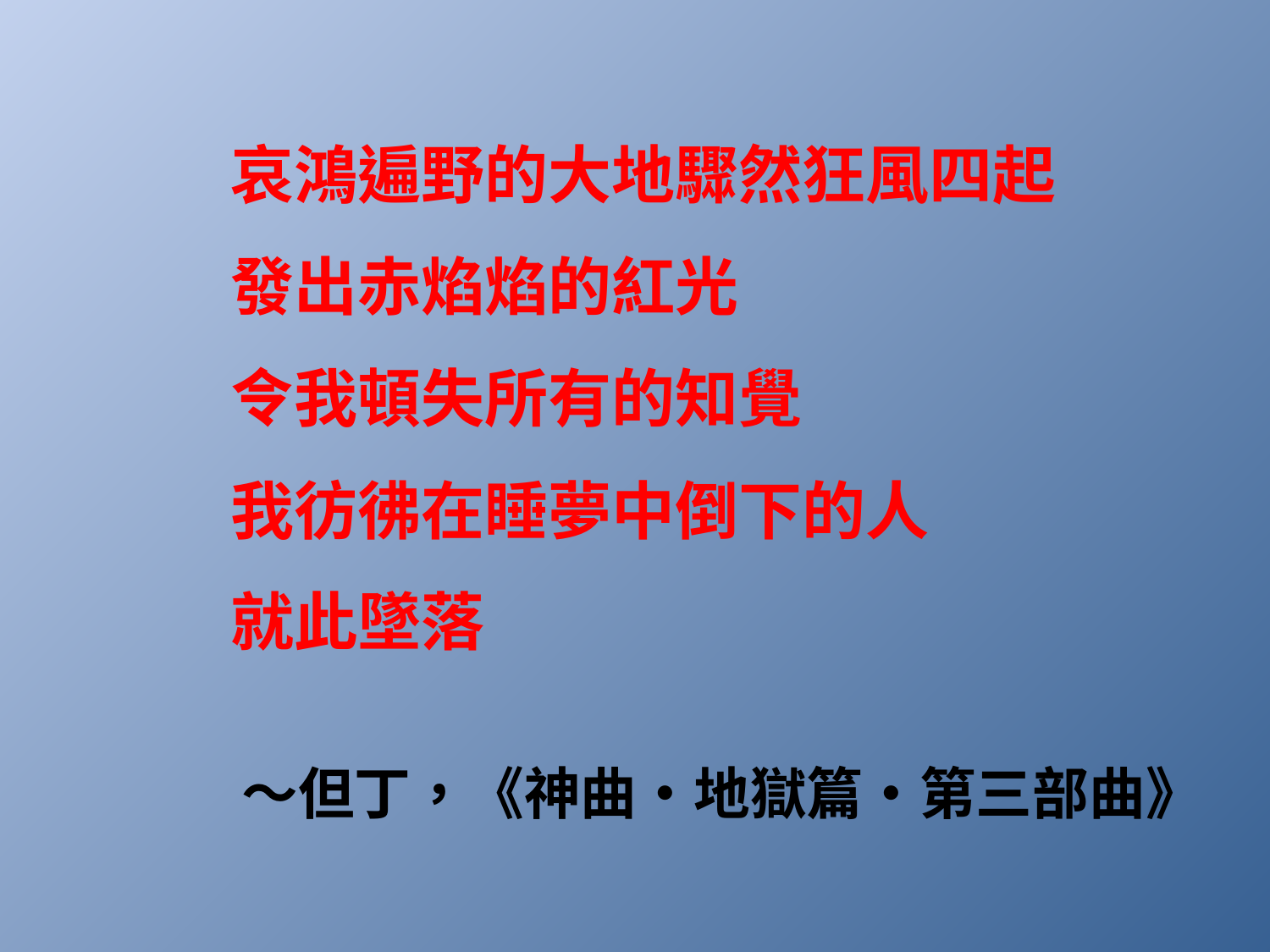

哀鴻遍野的大地驟然狂風四起
    發出赤焰焰的紅光
    令我頓失所有的知覺
    我彷彿在睡夢中倒下的人
    就此墜落

～但丁，《神曲•地獄篇•第三部曲》